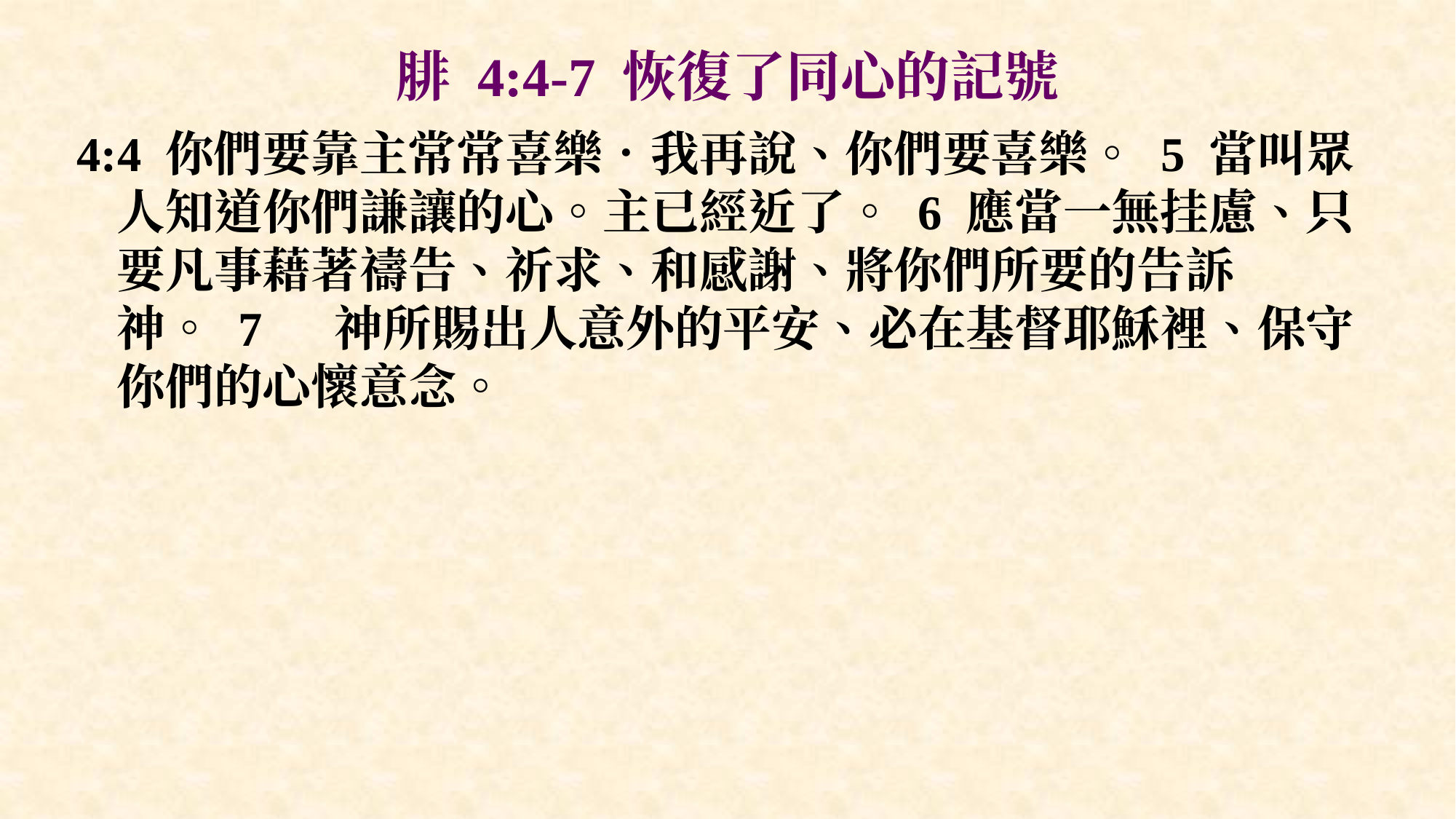

# 腓 4:4-7 恢復了同心的記號
4:4 你們要靠主常常喜樂．我再說、你們要喜樂。 5 當叫眾人知道你們謙讓的心。主已經近了。 6 應當一無挂慮、只要凡事藉著禱告、祈求、和感謝、將你們所要的告訴　神。 7 　神所賜出人意外的平安、必在基督耶穌裡、保守你們的心懷意念。